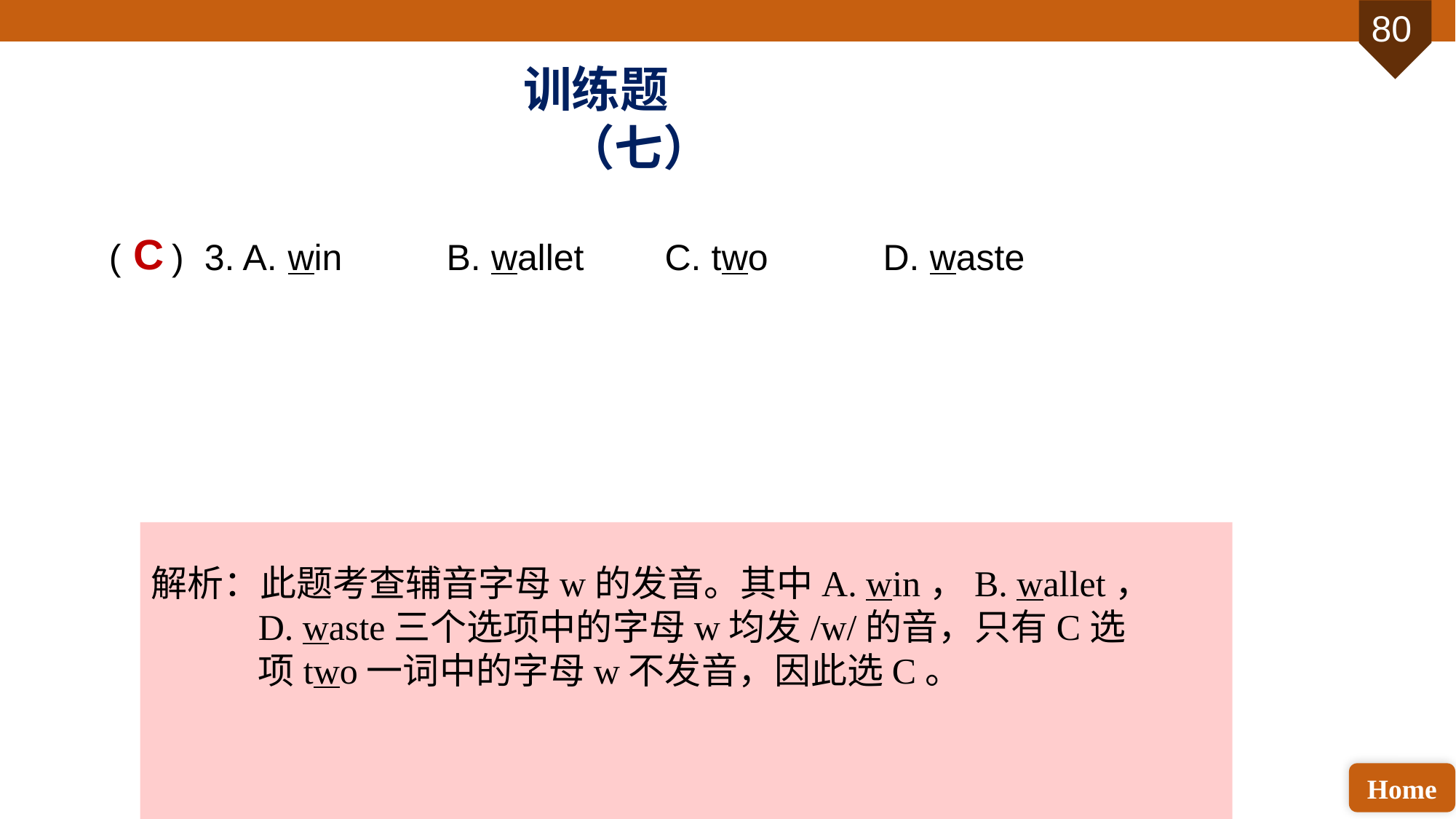

训练题（七）
(     )  3. A. win	 B. wallet	 C. two	 D. waste
C

解析：此题考查辅音字母w的发音。其中A. win，B. wallet，D. waste三个选项中的字母w均发/w/的音，只有C选项two一词中的字母w不发音，因此选C。